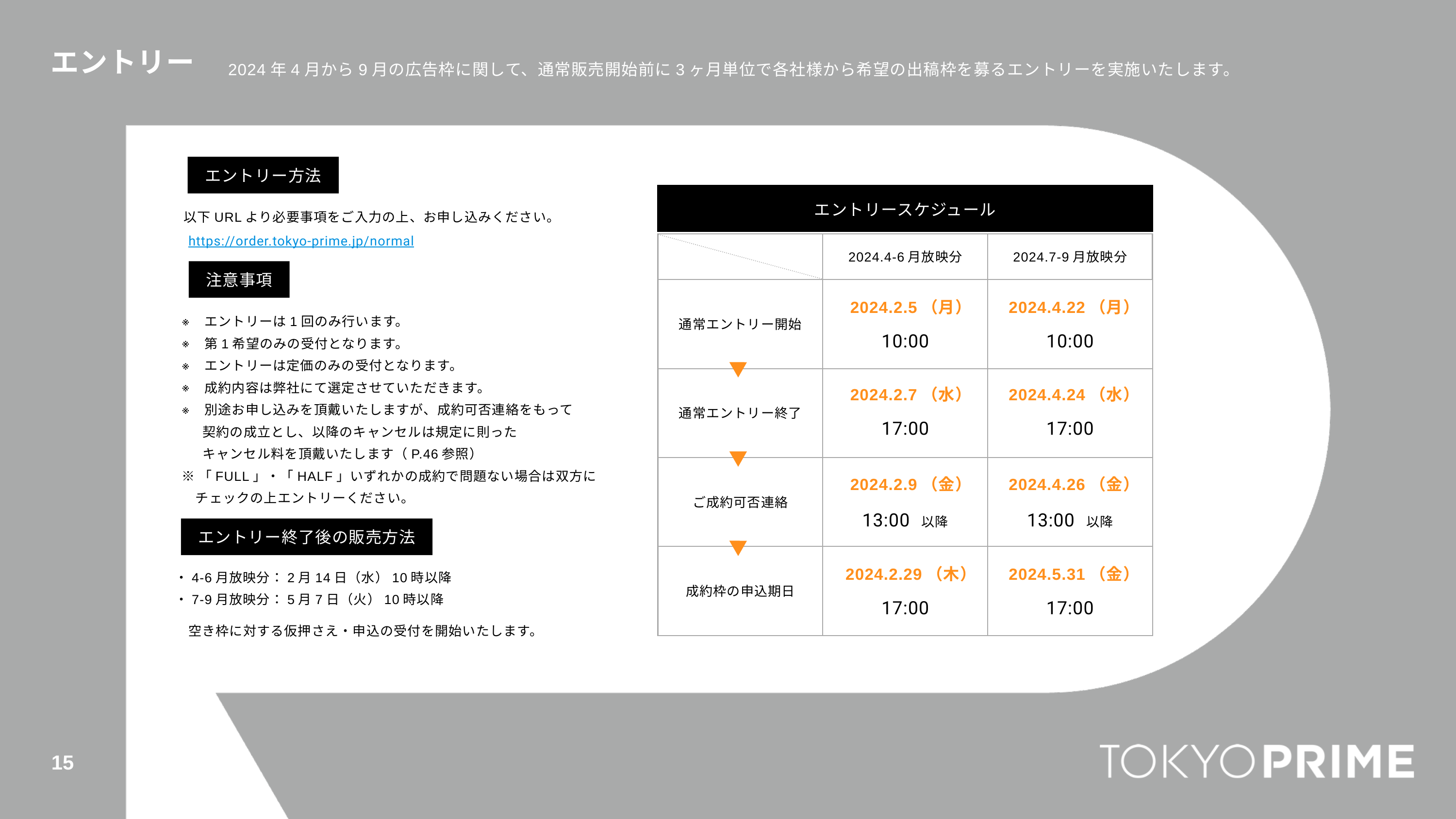

エントリー
2024年4月から9月の広告枠に関して、通常販売開始前に3ヶ月単位で各社様から希望の出稿枠を募るエントリーを実施いたします。
エントリー方法

エントリースケジュール
以下URLより必要事項をご入力の上、お申し込みください。
https://order.tokyo-prime.jp/normal

2024.4-6月放映分
2024.7-9月放映分
注意事項
2024.2.5（月）
2024.4.22（月）
エントリーは1回のみ行います。
第1希望のみの受付となります。
エントリーは定価のみの受付となります。
成約内容は弊社にて選定させていただきます。
別途お申し込みを頂戴いたしますが、成約可否連絡をもって
　  契約の成立とし、以降のキャンセルは規定に則った
　  キャンセル料を頂戴いたします（P.46参照）
※「FULL」・「HALF」いずれかの成約で問題ない場合は双方に
　チェックの上エントリーください。
通常エントリー開始
10:00
10:00

2024.2.7（水）
2024.4.24（水）
通常エントリー終了
17:00
17:00

2024.2.9（金）
2024.4.26（金）
ご成約可否連絡
13:00 以降
13:00 以降
エントリー終了後の販売方法

・4-6月放映分：2月14日（水）10時以降
・7-9月放映分：5月7日（火）10時以降
2024.2.29（木）
2024.5.31（金）
成約枠の申込期日
17:00
17:00
空き枠に対する仮押さえ・申込の受付を開始いたします。
15